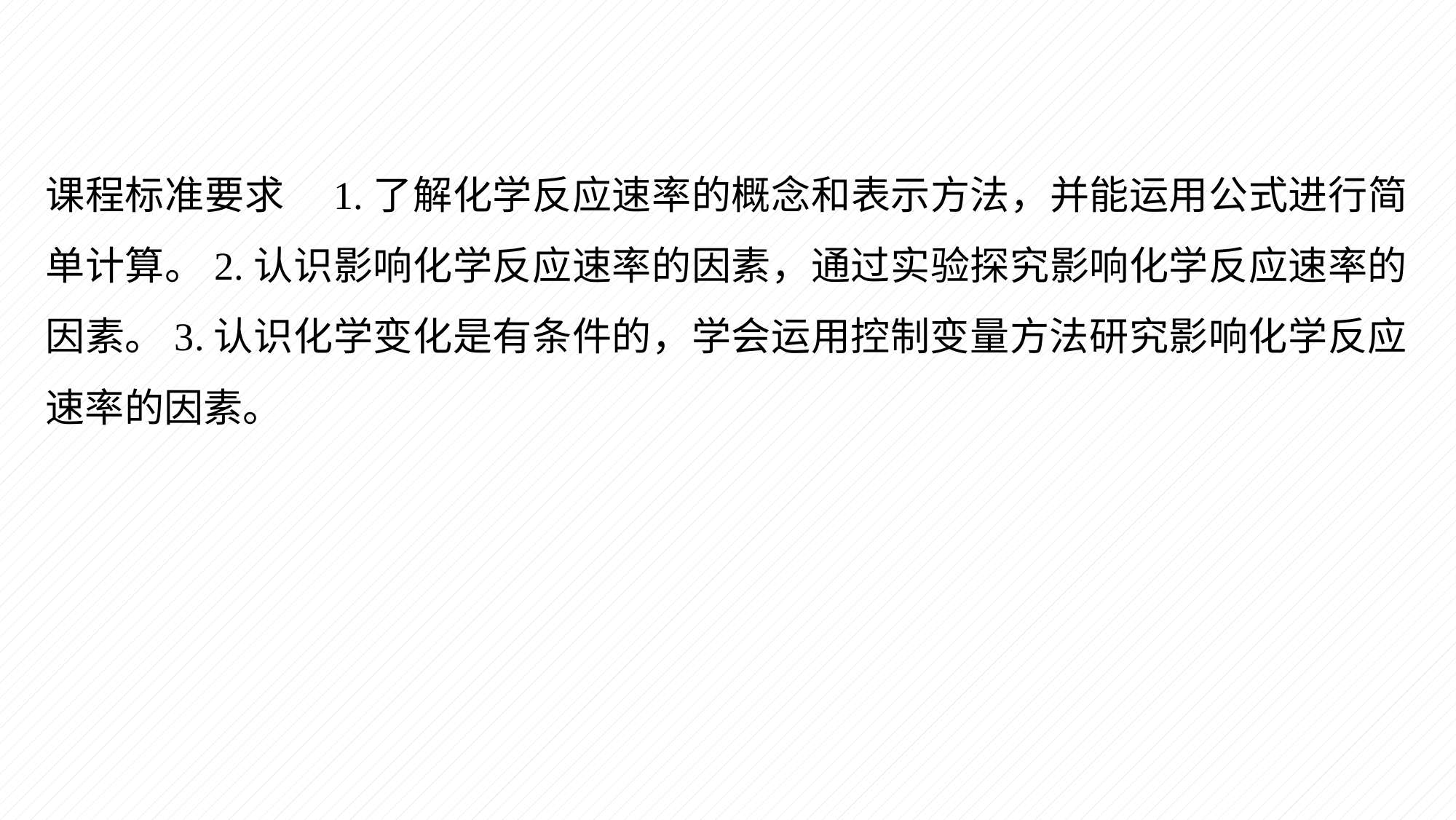

课程标准要求　1.了解化学反应速率的概念和表示方法，并能运用公式进行简单计算。2.认识影响化学反应速率的因素，通过实验探究影响化学反应速率的因素。3.认识化学变化是有条件的，学会运用控制变量方法研究影响化学反应速率的因素。